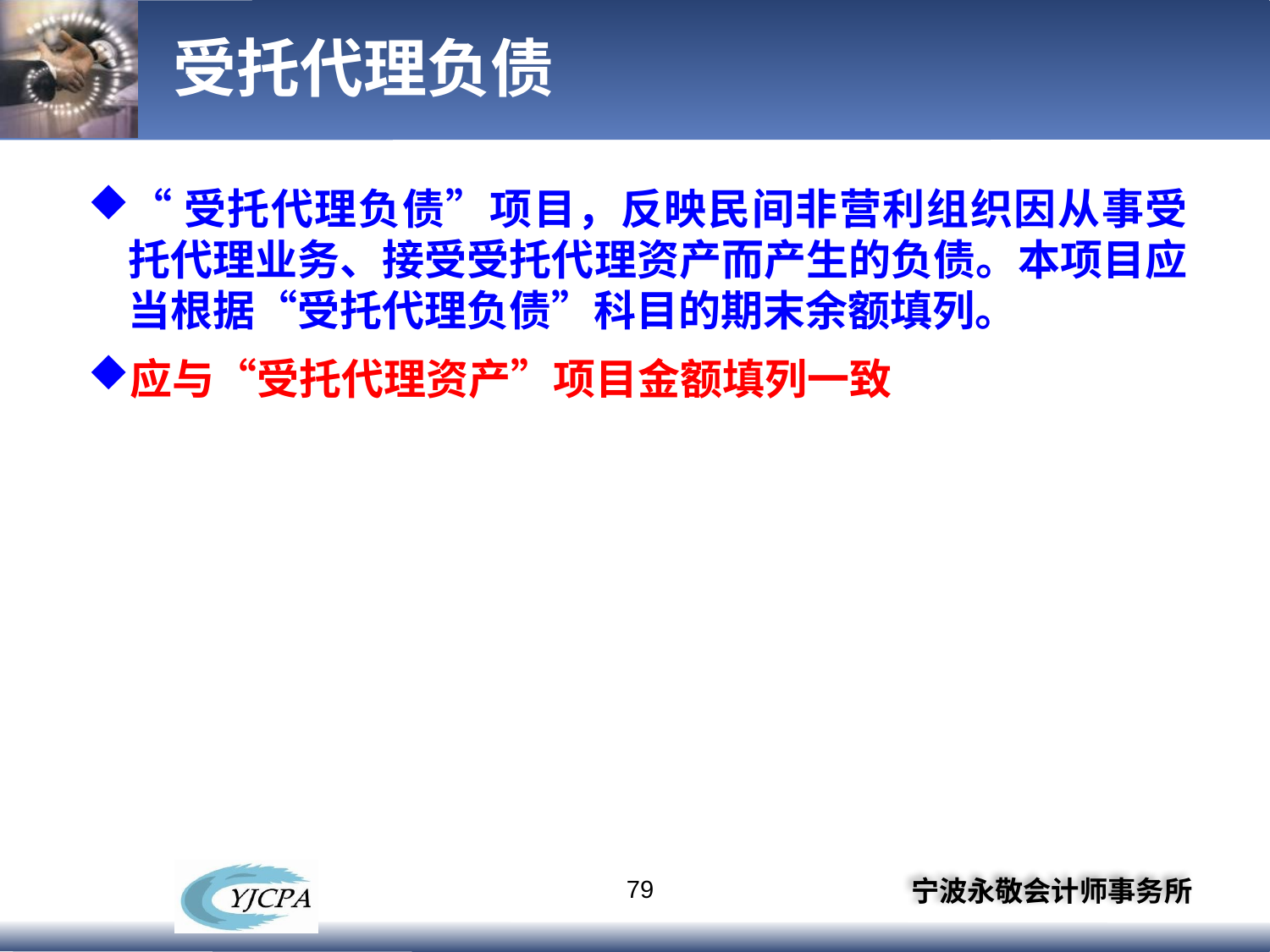

# 受托代理负债
“受托代理负债”项目，反映民间非营利组织因从事受托代理业务、接受受托代理资产而产生的负债。本项目应当根据“受托代理负债”科目的期末余额填列。
应与“受托代理资产”项目金额填列一致